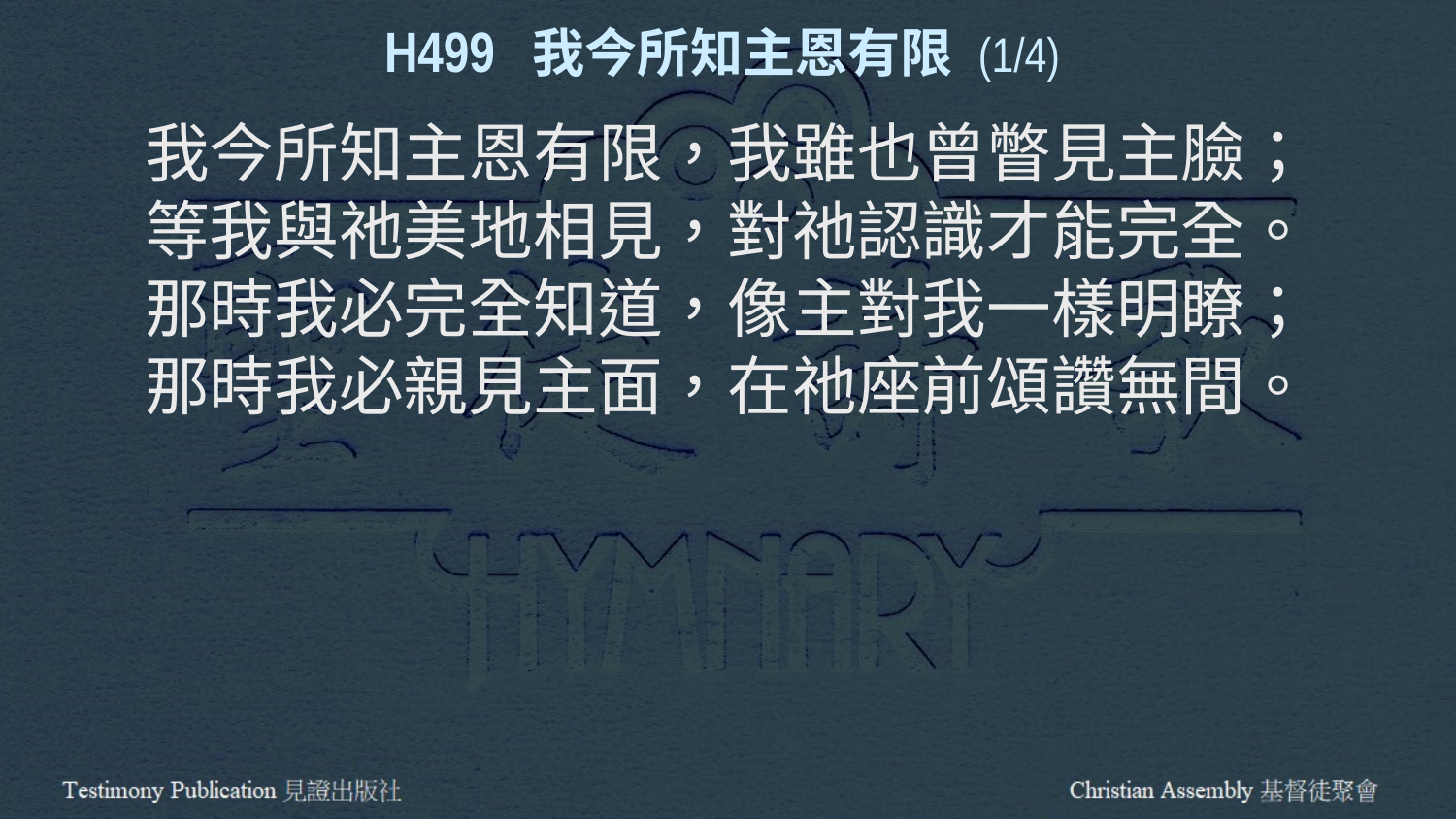

H499  我今所知主恩有限 (1/4)
我今所知主恩有限，我雖也曾瞥見主臉；
等我與祂美地相見，對祂認識才能完全。
那時我必完全知道，像主對我一樣明瞭；
那時我必親見主面，在祂座前頌讚無間。